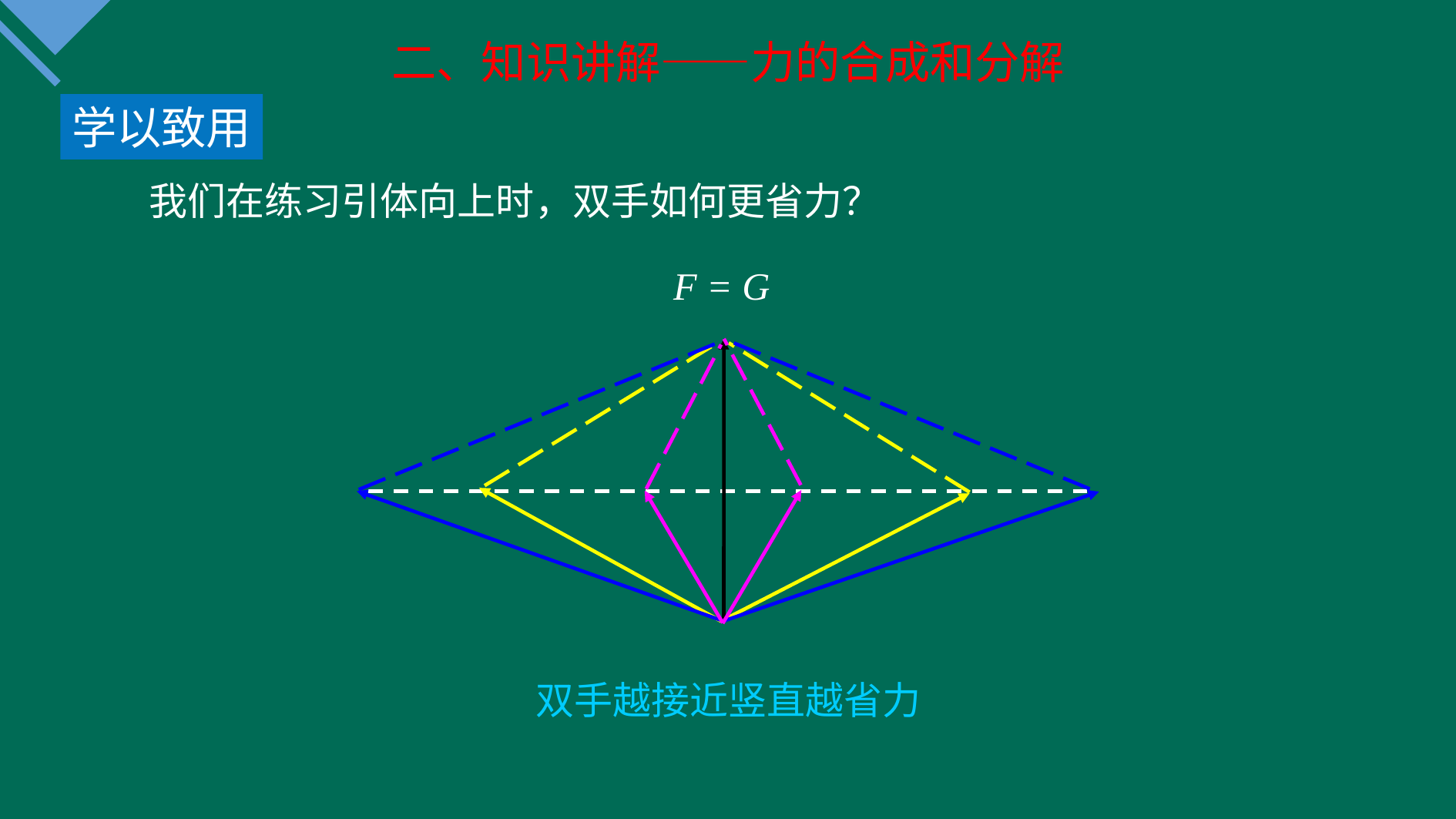

二、知识讲解——力的合成和分解
学以致用
　　我们在练习引体向上时，双手如何更省力？
F = G

双手越接近竖直越省力